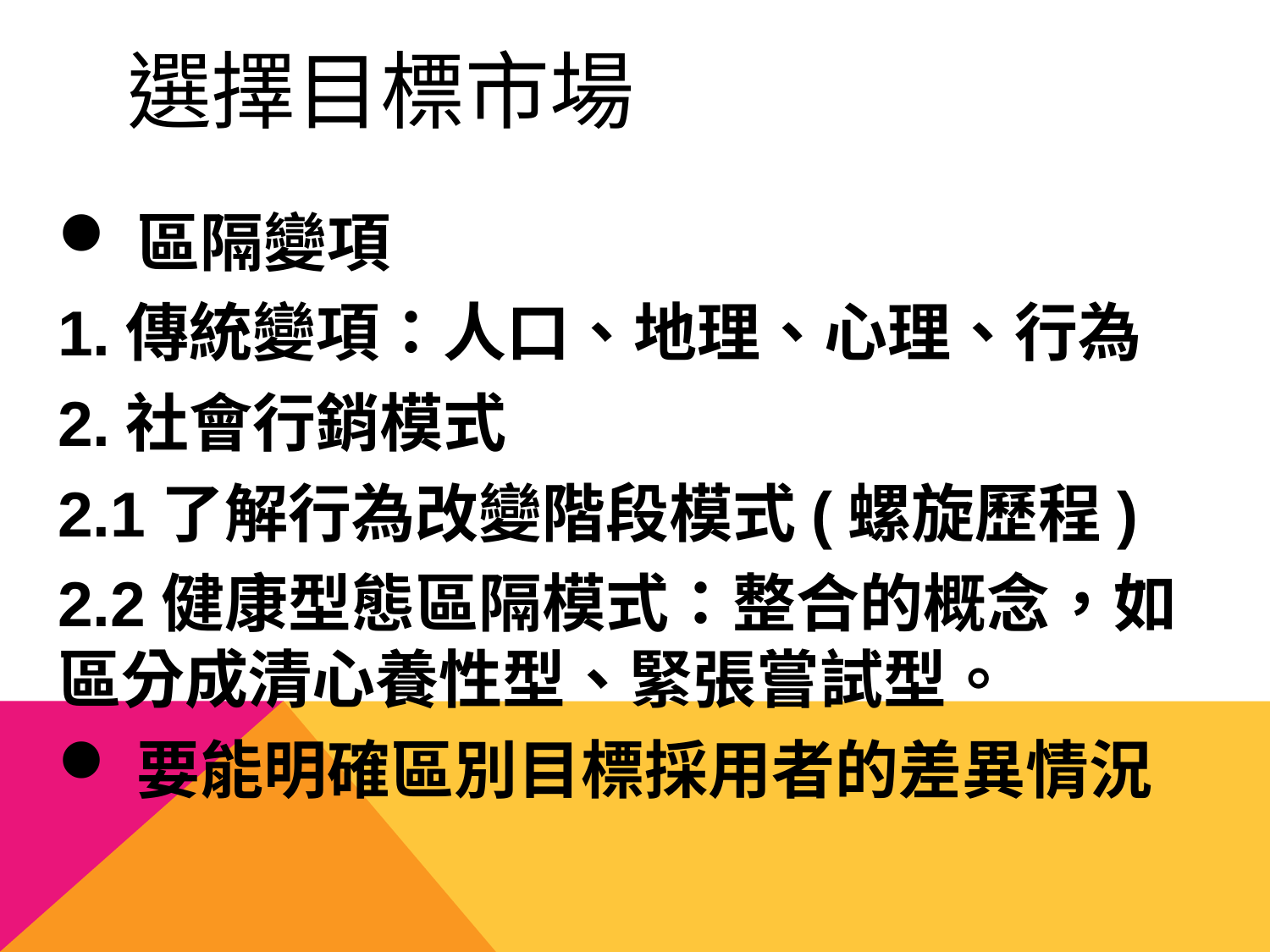

# 選擇目標市場
區隔變項
1.傳統變項：人口、地理、心理、行為
2.社會行銷模式
2.1了解行為改變階段模式(螺旋歷程)
2.2健康型態區隔模式：整合的概念，如區分成清心養性型、緊張嘗試型。
要能明確區別目標採用者的差異情況